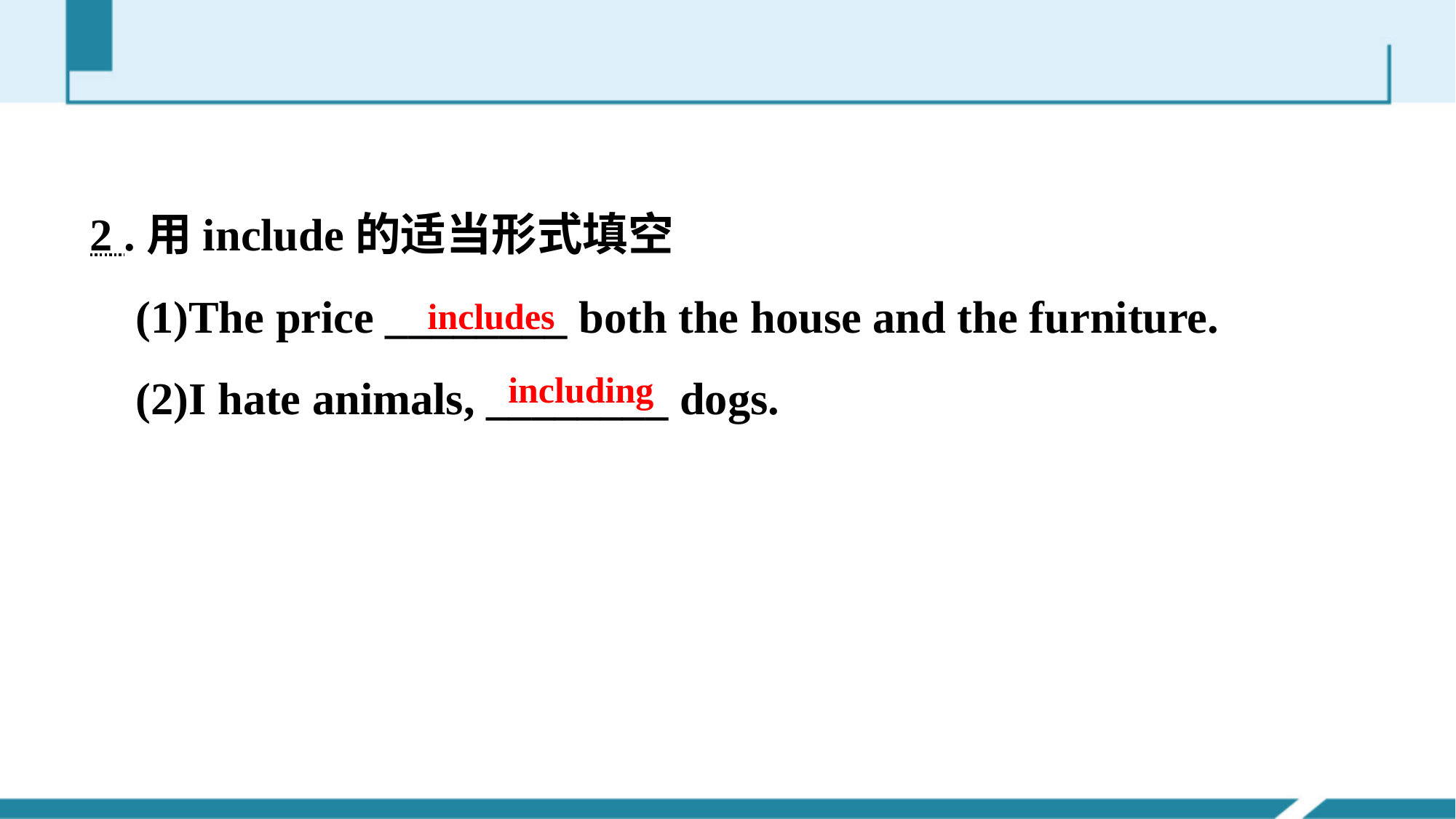

2 .用include的适当形式填空
    (1)The price ________ both the house and the furniture.
    (2)I hate animals, ________ dogs.
　includes
including